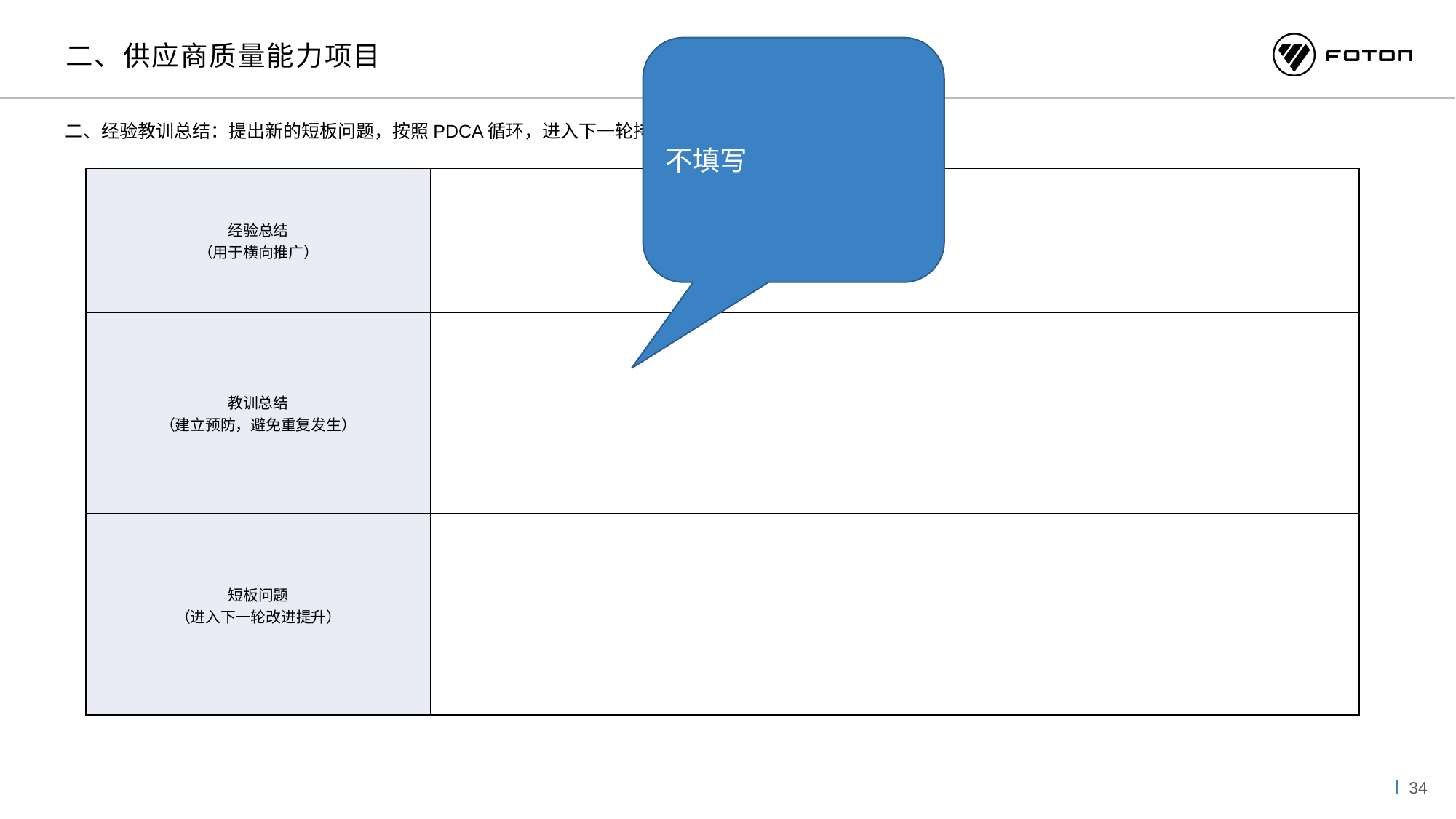

二、供应商质量能力项目
不填写
二、经验教训总结：提出新的短板问题，按照PDCA循环，进入下一轮持续改进
| 经验总结 （用于横向推广） |  |
| --- | --- |
| 教训总结 （建立预防，避免重复发生） |  |
| 短板问题 （进入下一轮改进提升） |  |